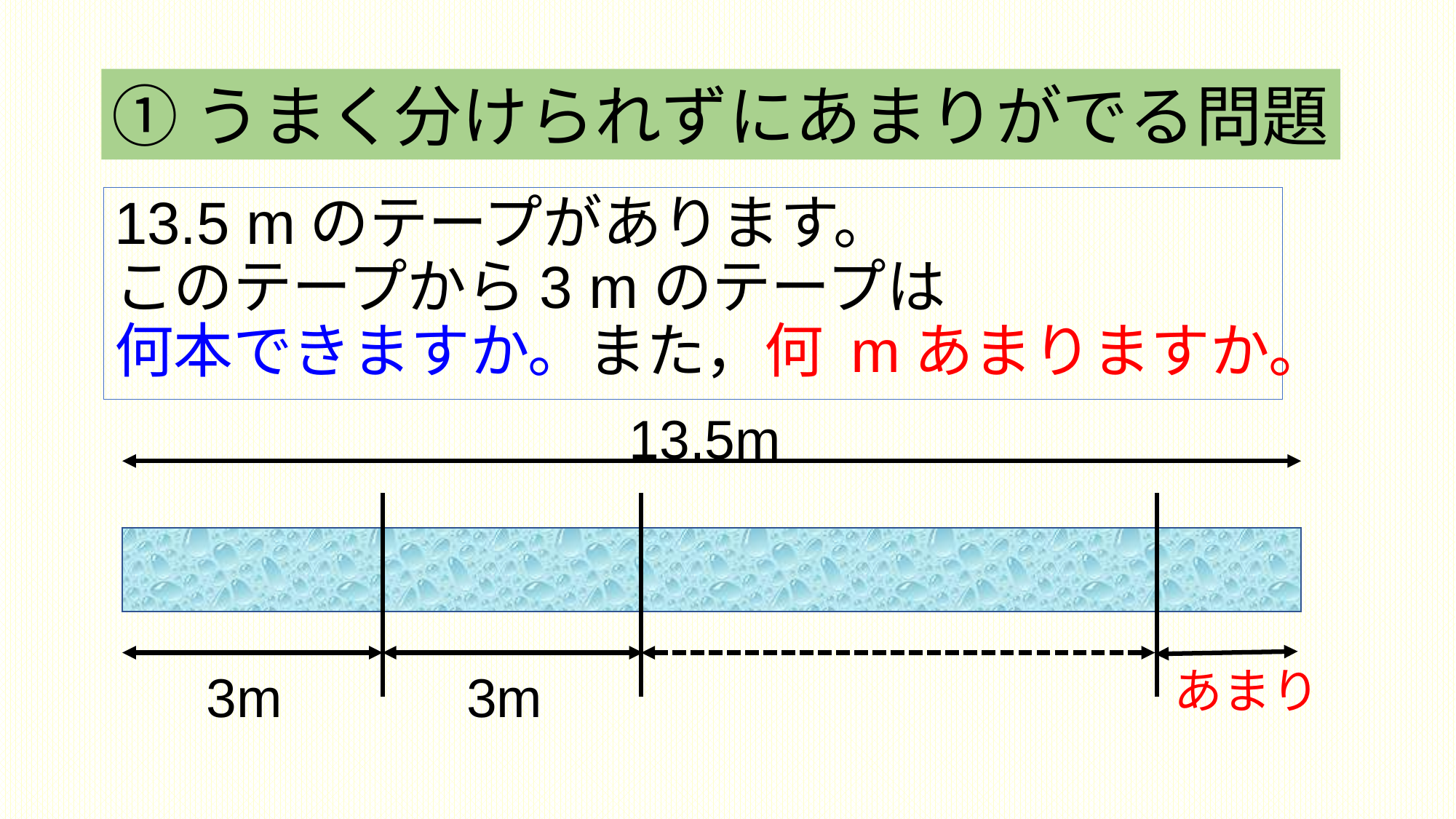

①うまく分けられずにあまりがでる問題
13.5 mのテープがあります。
このテープから3 mのテープは
何本できますか。また，何 mあまりますか。
13.5m

あまり
3m
3m